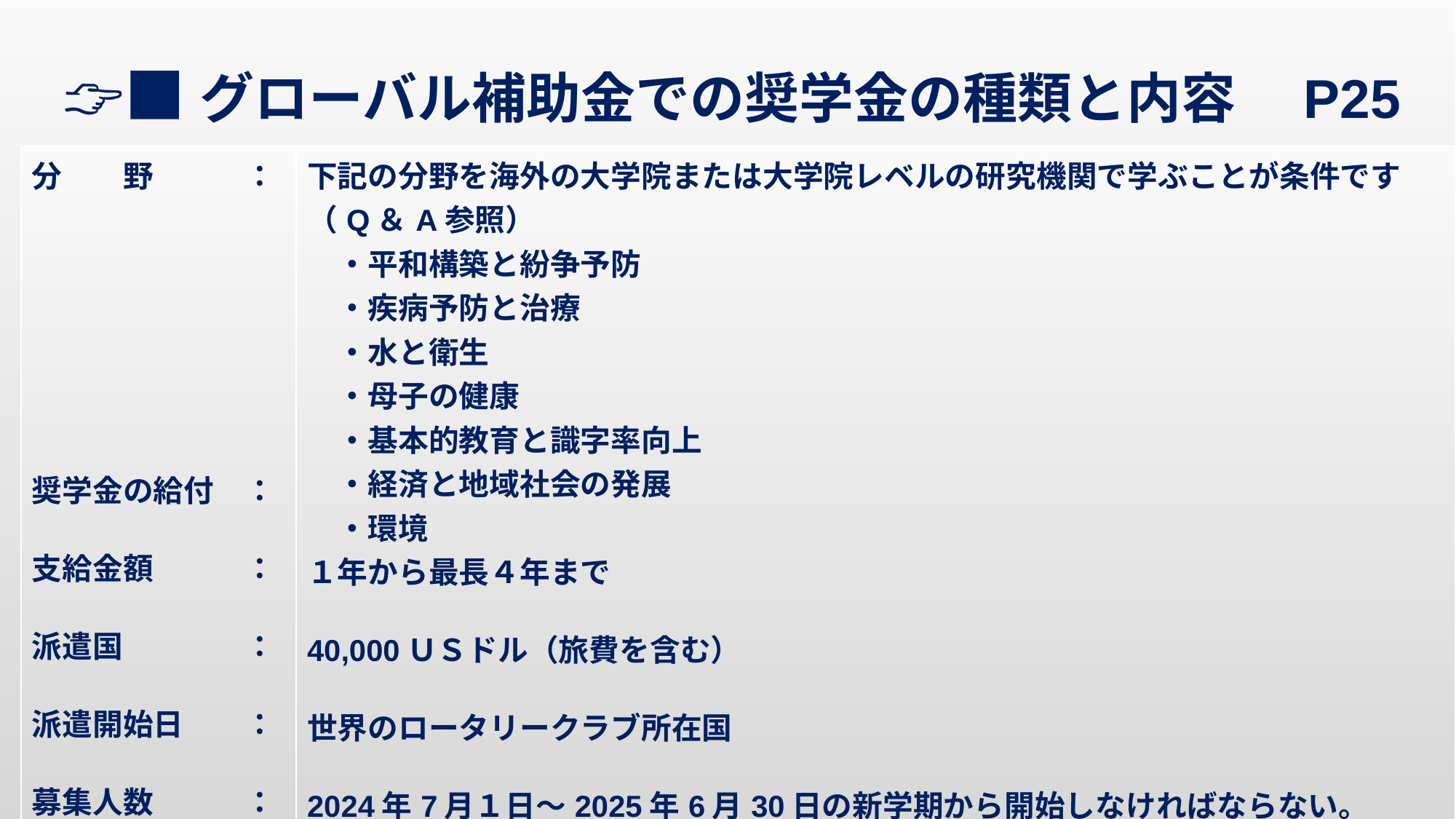

👉■グローバル補助金での奨学金の種類と内容　P25
| 分　　野　　　： 奨学金の給付　： 支給金額　　　： 派遣国　　　　： 派遣開始日　　： 募集人数　　　： | 下記の分野を海外の大学院または大学院レベルの研究機関で学ぶことが条件です（Q＆A参照） 　・平和構築と紛争予防 　・疾病予防と治療 　・水と衛生 　・母子の健康 　・基本的教育と識字率向上 　・経済と地域社会の発展 　・環境 １年から最長４年まで 40,000ＵＳドル（旅費を含む） 世界のロータリークラブ所在国 2024年7月１日～2025年6月30日の新学期から開始しなければならない。 若干名→3名 |
| --- | --- |